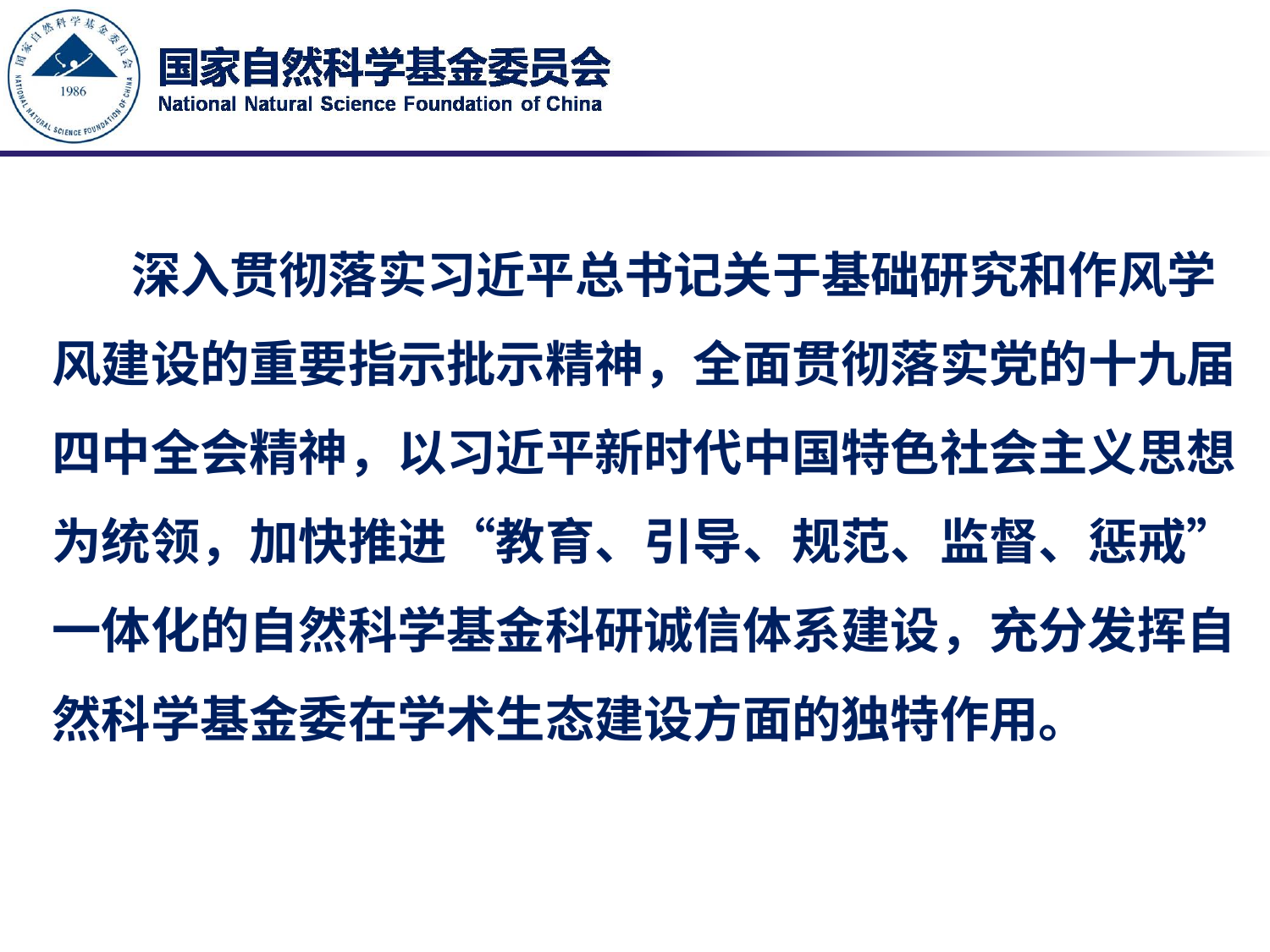

深入贯彻落实习近平总书记关于基础研究和作风学风建设的重要指示批示精神，全面贯彻落实党的十九届四中全会精神，以习近平新时代中国特色社会主义思想为统领，加快推进“教育、引导、规范、监督、惩戒”一体化的自然科学基金科研诚信体系建设，充分发挥自然科学基金委在学术生态建设方面的独特作用。